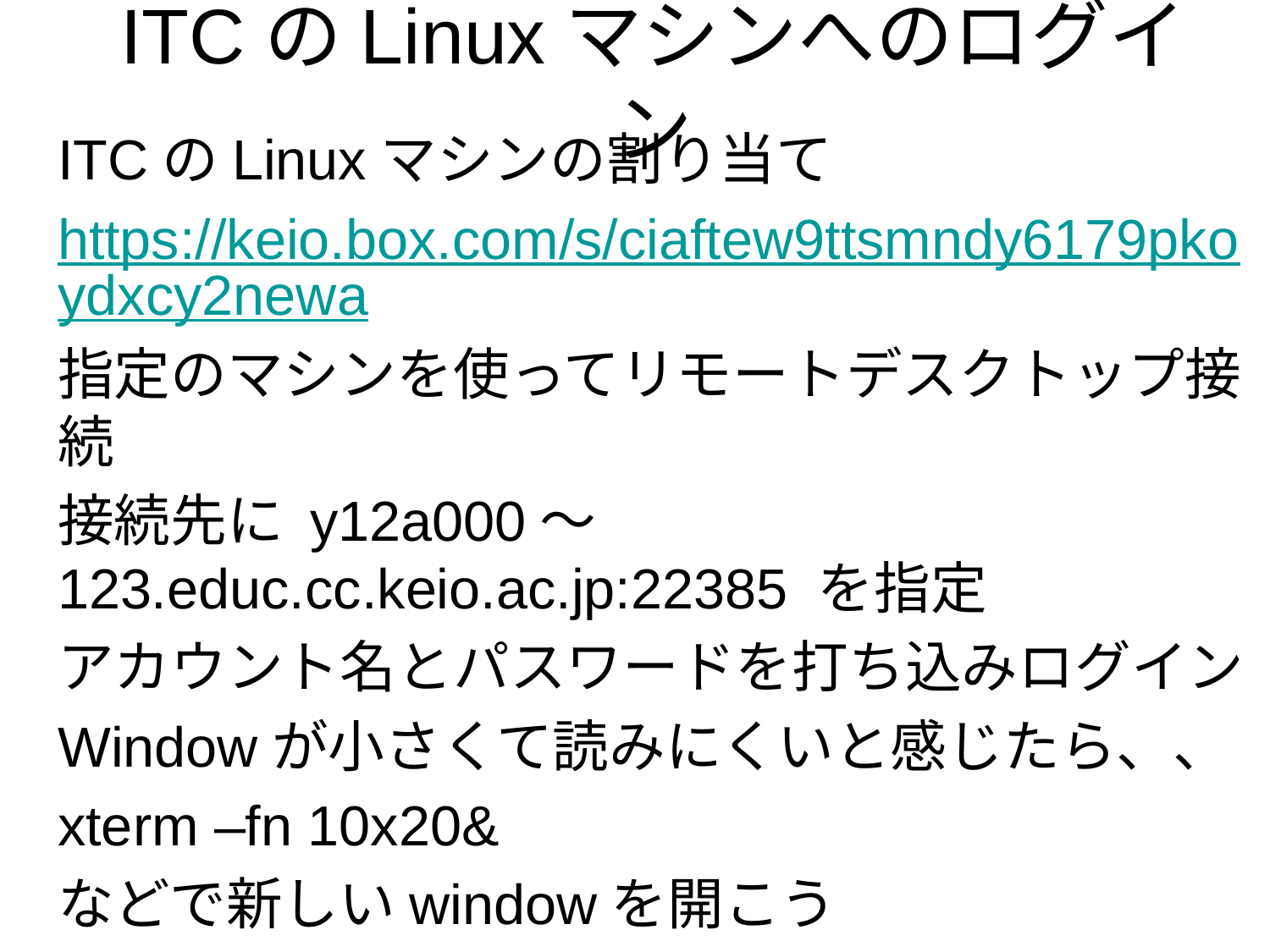

# ITCのLinuxマシンへのログイン
ITCのLinuxマシンの割り当て
https://keio.box.com/s/ciaftew9ttsmndy6179pkoydxcy2newa
指定のマシンを使ってリモートデスクトップ接続
接続先に y12a000～123.educ.cc.keio.ac.jp:22385 を指定
アカウント名とパスワードを打ち込みログイン
Windowが小さくて読みにくいと感じたら、、
xterm –fn 10x20&
などで新しいwindowを開こう